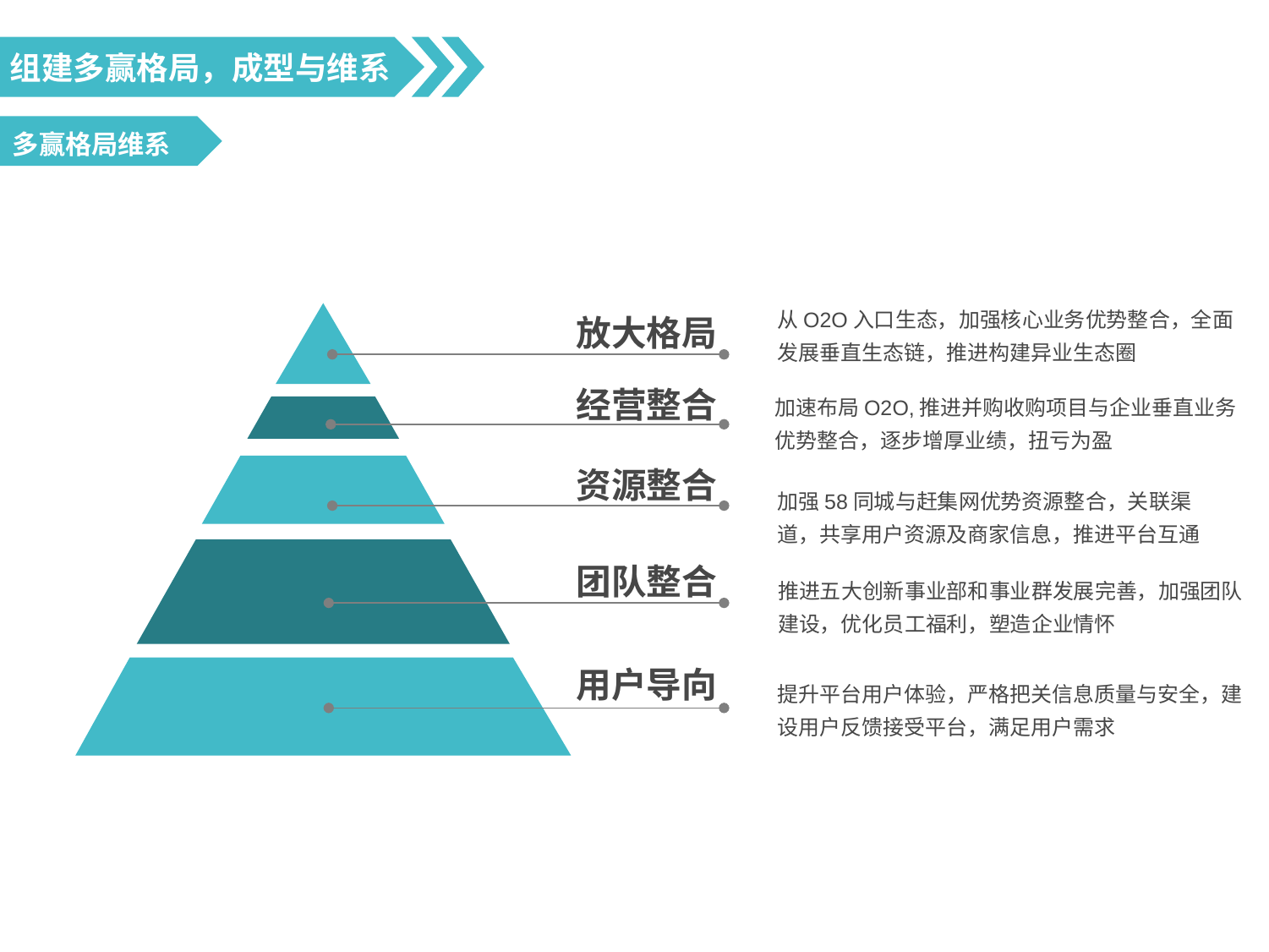

组建多赢格局，成型与维系
单击此处添加标题

多赢格局维系
从O2O入口生态，加强核心业务优势整合，全面发展垂直生态链，推进构建异业生态圈

放大格局
经营整合
加速布局O2O,推进并购收购项目与企业垂直业务优势整合，逐步增厚业绩，扭亏为盈

资源整合
加强58同城与赶集网优势资源整合，关联渠
道，共享用户资源及商家信息，推进平台互通

团队整合
推进五大创新事业部和事业群发展完善，加强团队建设，优化员工福利，塑造企业情怀

用户导向
提升平台用户体验，严格把关信息质量与安全，建设用户反馈接受平台，满足用户需求